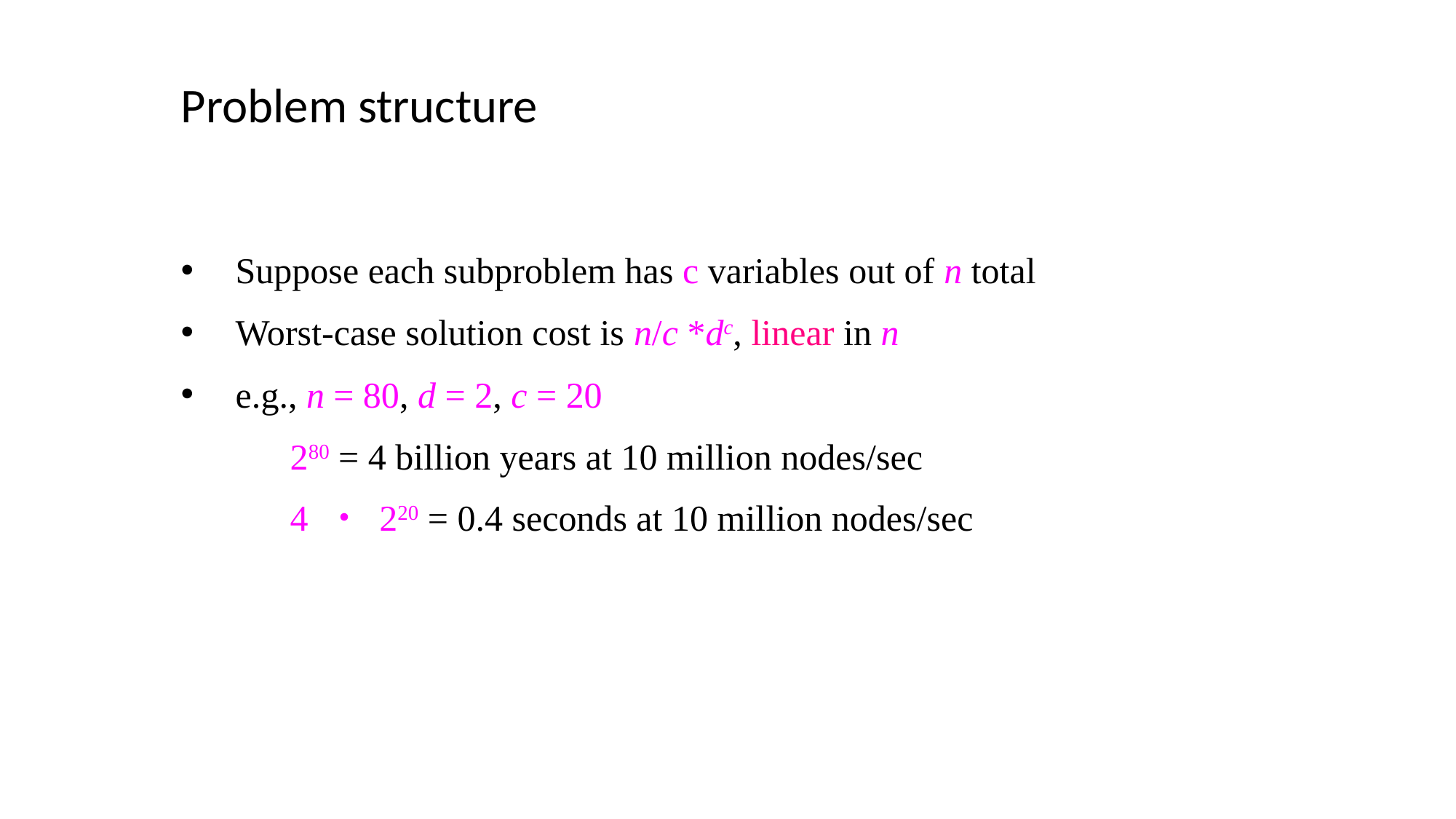

Problem structure
Suppose each subproblem has c variables out of n total
Worst-case solution cost is n/c *dc, linear in n
e.g., n = 80, d = 2, c = 20
280 = 4 billion years at 10 million nodes/sec
4 ・ 220 = 0.4 seconds at 10 million nodes/sec